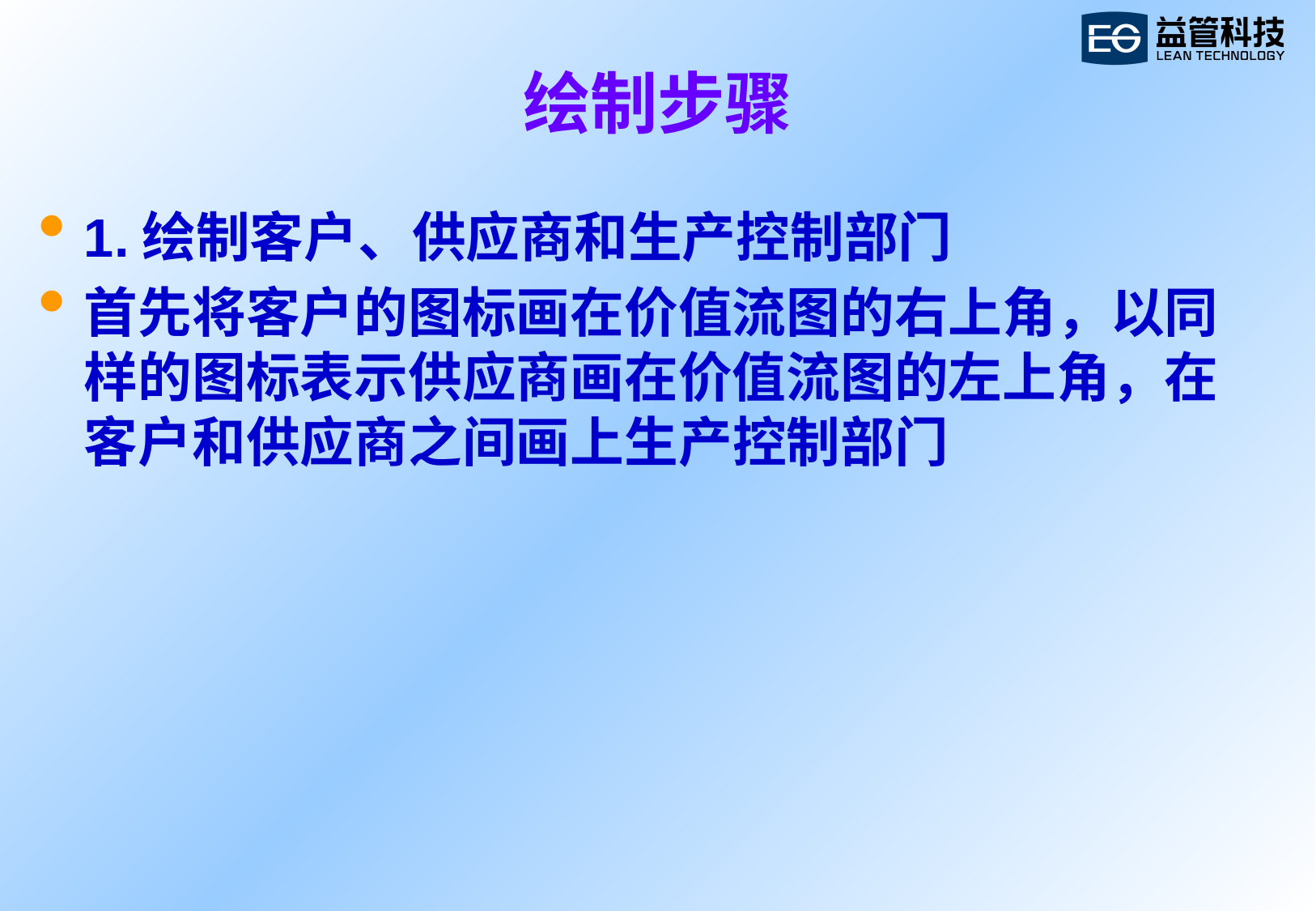

# 绘制步骤
1.绘制客户、供应商和生产控制部门
首先将客户的图标画在价值流图的右上角，以同样的图标表示供应商画在价值流图的左上角，在客户和供应商之间画上生产控制部门